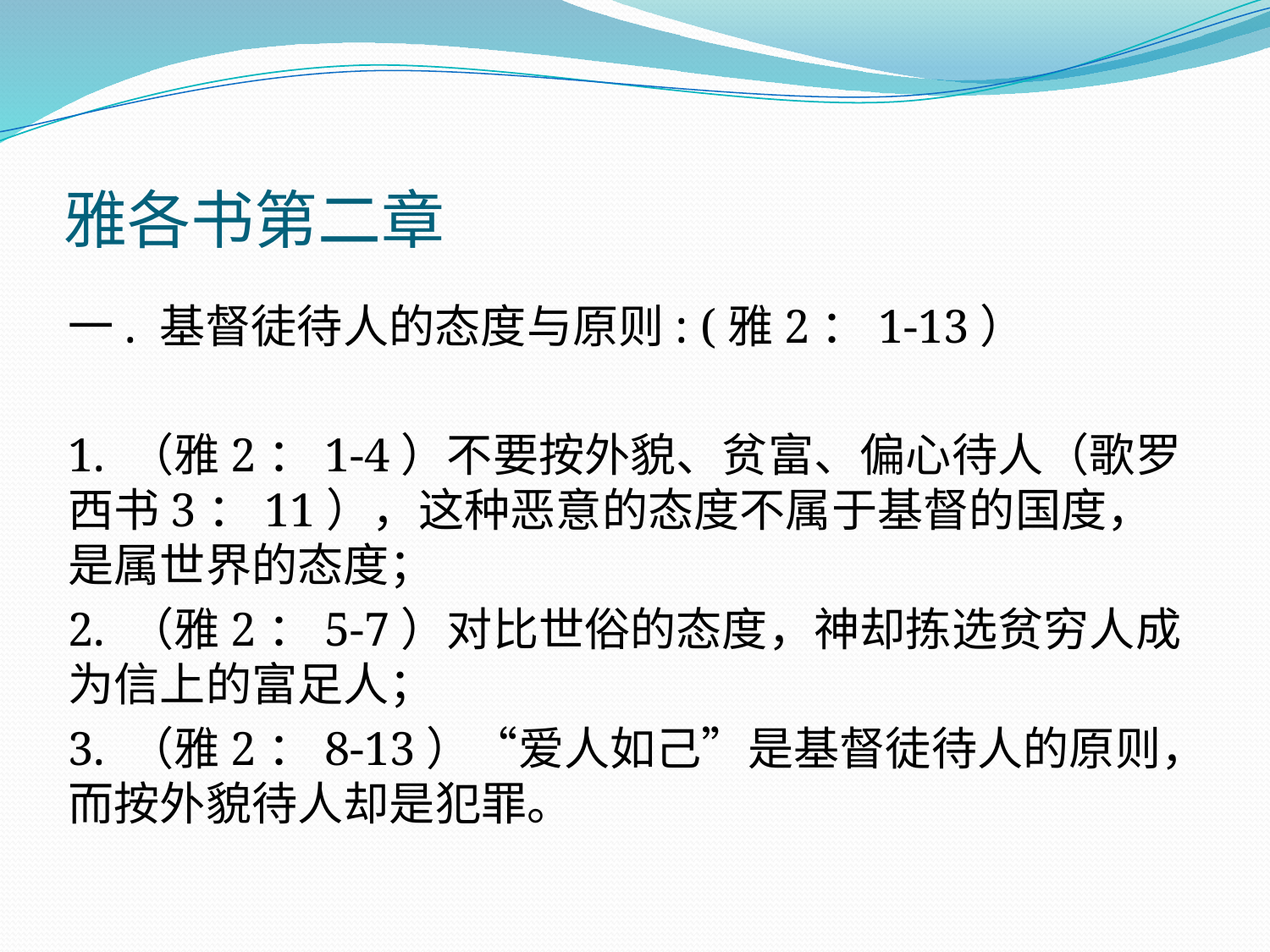

# 雅各书第二章
一. 基督徒待人的态度与原则: (雅2：1-13）

1. （雅2：1-4）不要按外貌、贫富、偏心待人（歌罗西书3：11），这种恶意的态度不属于基督的国度，是属世界的态度；
2. （雅2：5-7）对比世俗的态度，神却拣选贫穷人成为信上的富足人；
3. （雅2：8-13）“爱人如己”是基督徒待人的原则，而按外貌待人却是犯罪。